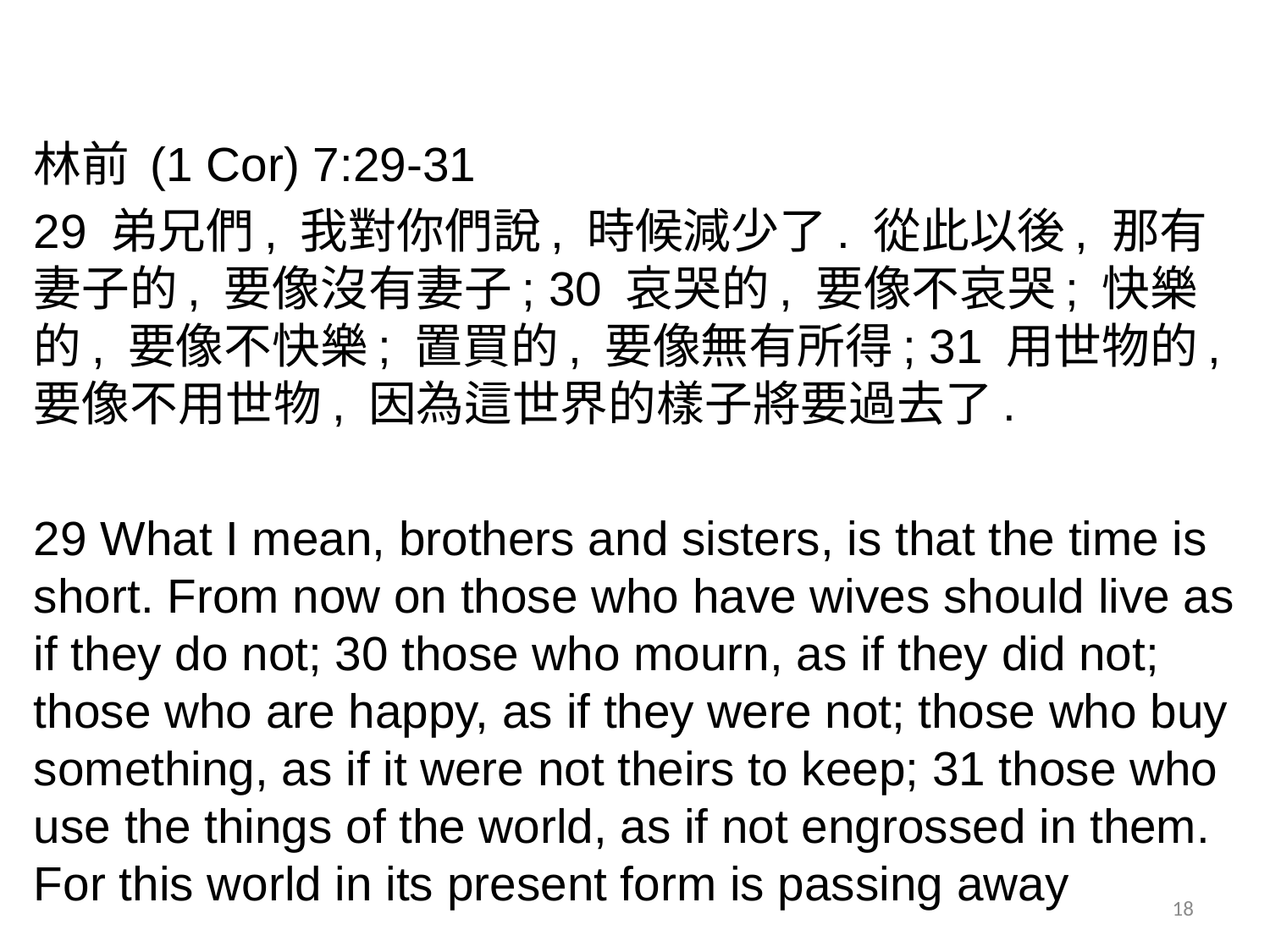

#
林前 (1 Cor) 7:29-31
29 弟兄們, 我對你們說, 時候減少了. 從此以後, 那有妻子的, 要像沒有妻子; 30 哀哭的, 要像不哀哭; 快樂的, 要像不快樂; 置買的, 要像無有所得; 31 用世物的, 要像不用世物, 因為這世界的樣子將要過去了.

29 What I mean, brothers and sisters, is that the time is short. From now on those who have wives should live as if they do not; 30 those who mourn, as if they did not; those who are happy, as if they were not; those who buy something, as if it were not theirs to keep; 31 those who use the things of the world, as if not engrossed in them. For this world in its present form is passing away

18